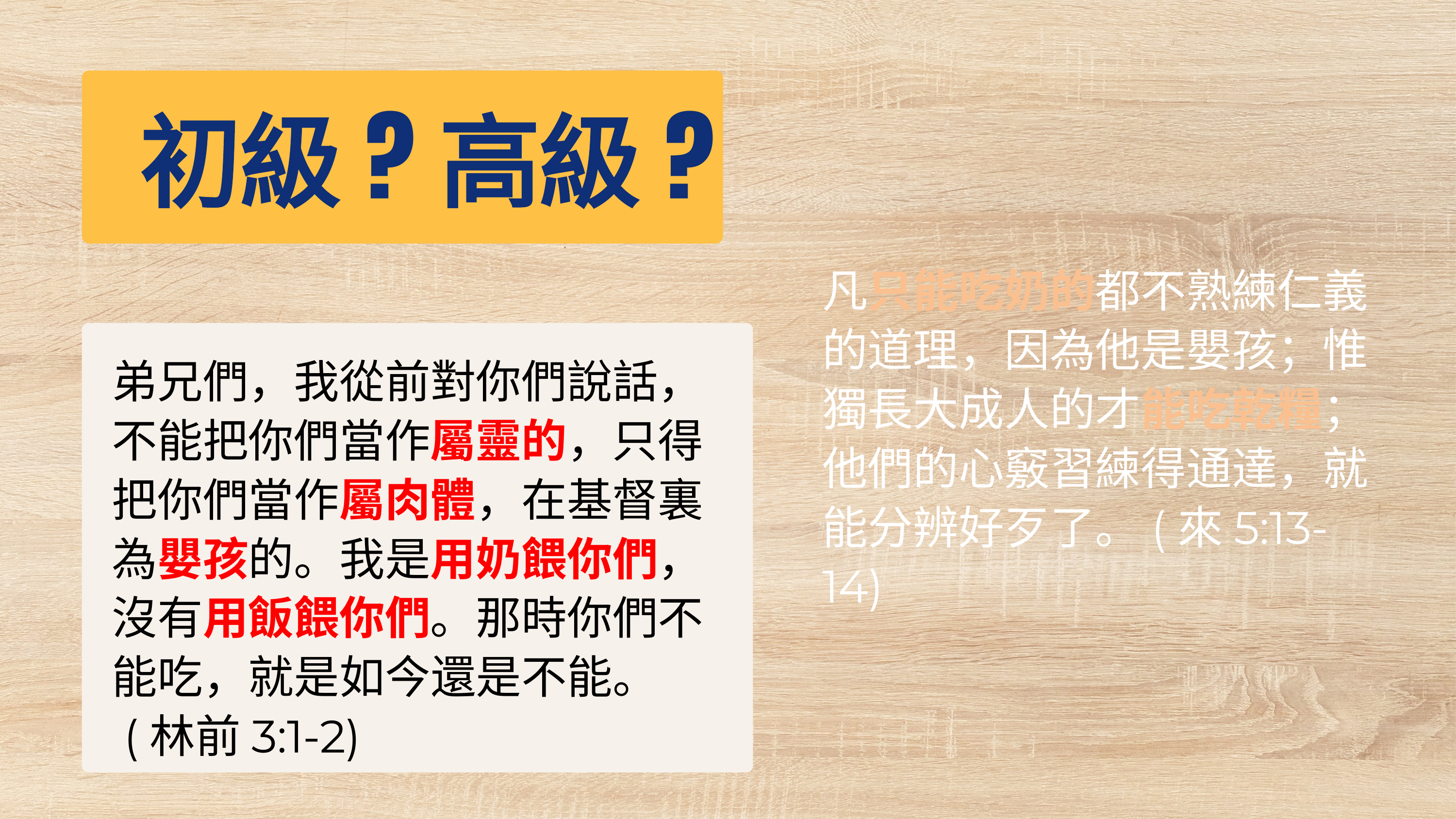

初級?高級?
凡只能吃奶的都不熟練仁義的道理，因為他是嬰孩；惟獨長大成人的才能吃乾糧；他們的心竅習練得通達，就能分辨好歹了。(來5:13-14)

弟兄們，我從前對你們說話，不能把你們當作屬靈的，只得把你們當作屬肉體，在基督裏為嬰孩的。我是用奶餵你們，沒有用飯餵你們。那時你們不能吃，就是如今還是不能。
 (林前3:1-2)